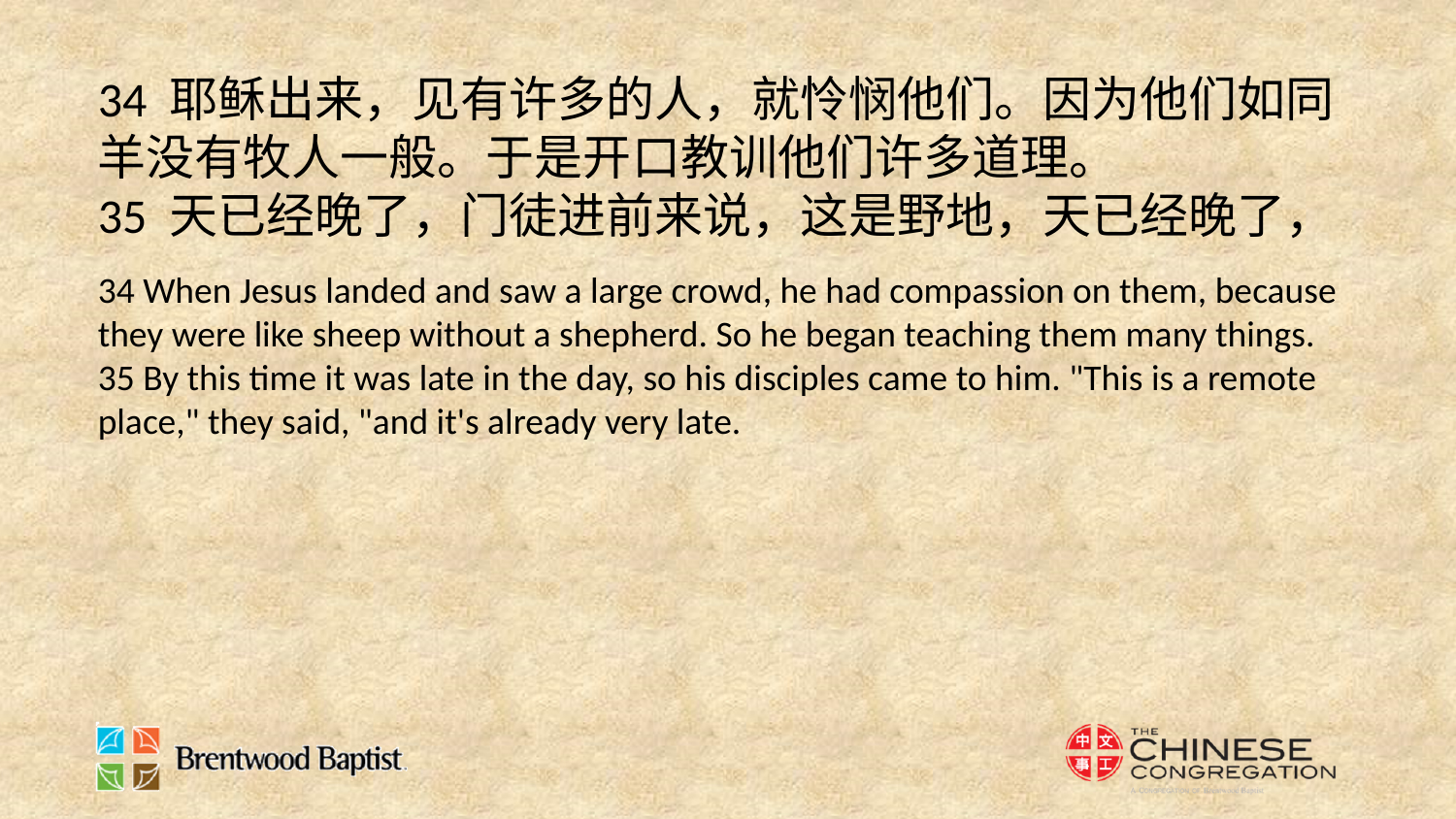

34 耶稣出来，见有许多的人，就怜悯他们。因为他们如同羊没有牧人一般。于是开口教训他们许多道理。
35 天已经晚了，门徒进前来说，这是野地，天已经晚了，

34 When Jesus landed and saw a large crowd, he had compassion on them, because they were like sheep without a shepherd. So he began teaching them many things.
35 By this time it was late in the day, so his disciples came to him. "This is a remote place," they said, "and it's already very late.